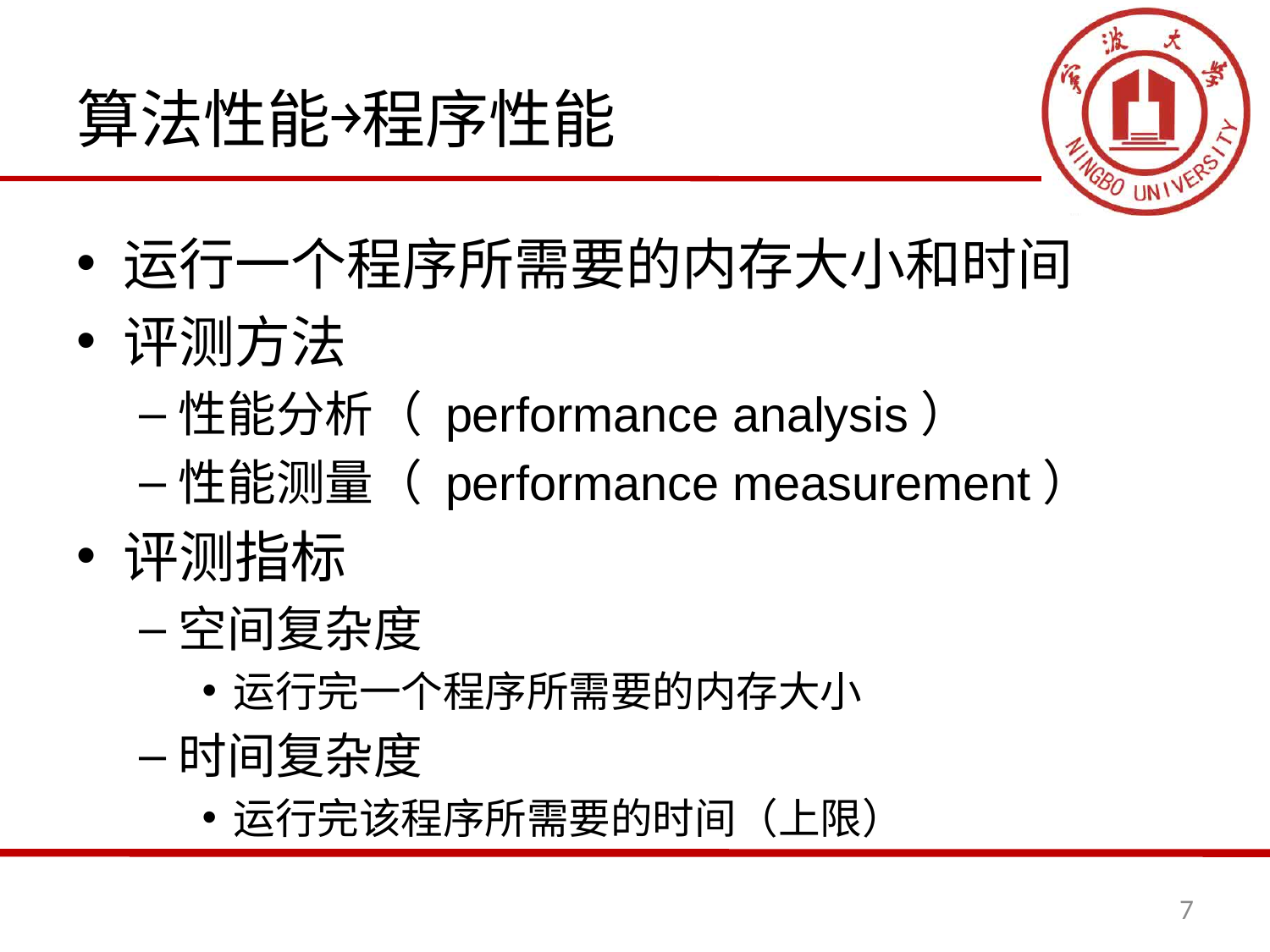

# 算法性能￫程序性能
运行一个程序所需要的内存大小和时间
评测方法
性能分析（ performance analysis）
性能测量（ performance measurement）
评测指标
空间复杂度
运行完一个程序所需要的内存大小
时间复杂度
运行完该程序所需要的时间（上限）

7